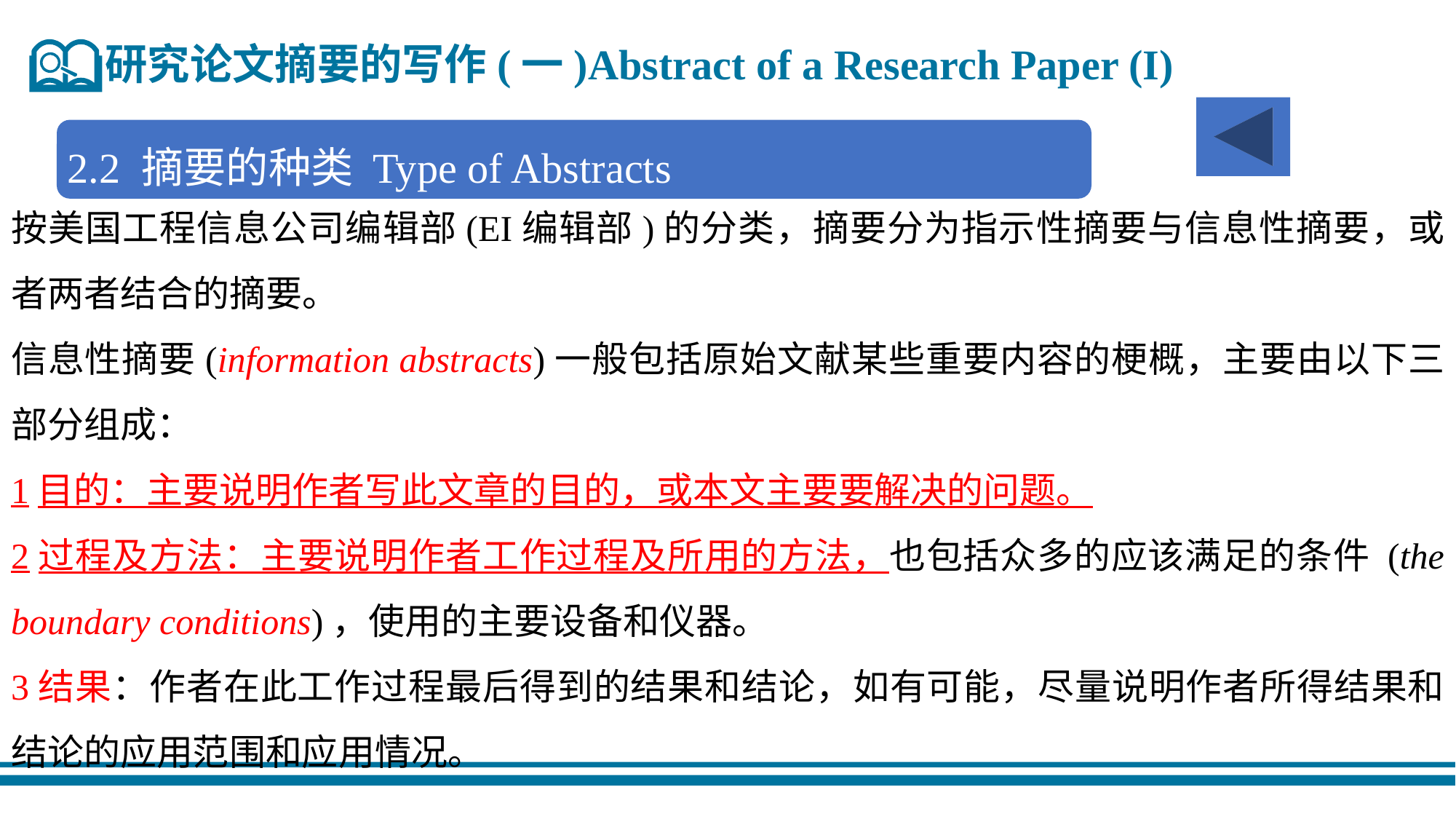

研究论文摘要的写作(一)Abstract of a Research Paper (I)

2.2 摘要的种类 Type of Abstracts
按美国工程信息公司编辑部(EI编辑部)的分类，摘要分为指示性摘要与信息性摘要，或者两者结合的摘要。
信息性摘要(information abstracts)一般包括原始文献某些重要内容的梗概，主要由以下三部分组成：
1目的：主要说明作者写此文章的目的，或本文主要要解决的问题。
2过程及方法：主要说明作者工作过程及所用的方法，也包括众多的应该满足的条件 (the boundary conditions)，使用的主要设备和仪器。
3结果：作者在此工作过程最后得到的结果和结论，如有可能，尽量说明作者所得结果和结论的应用范围和应用情况。